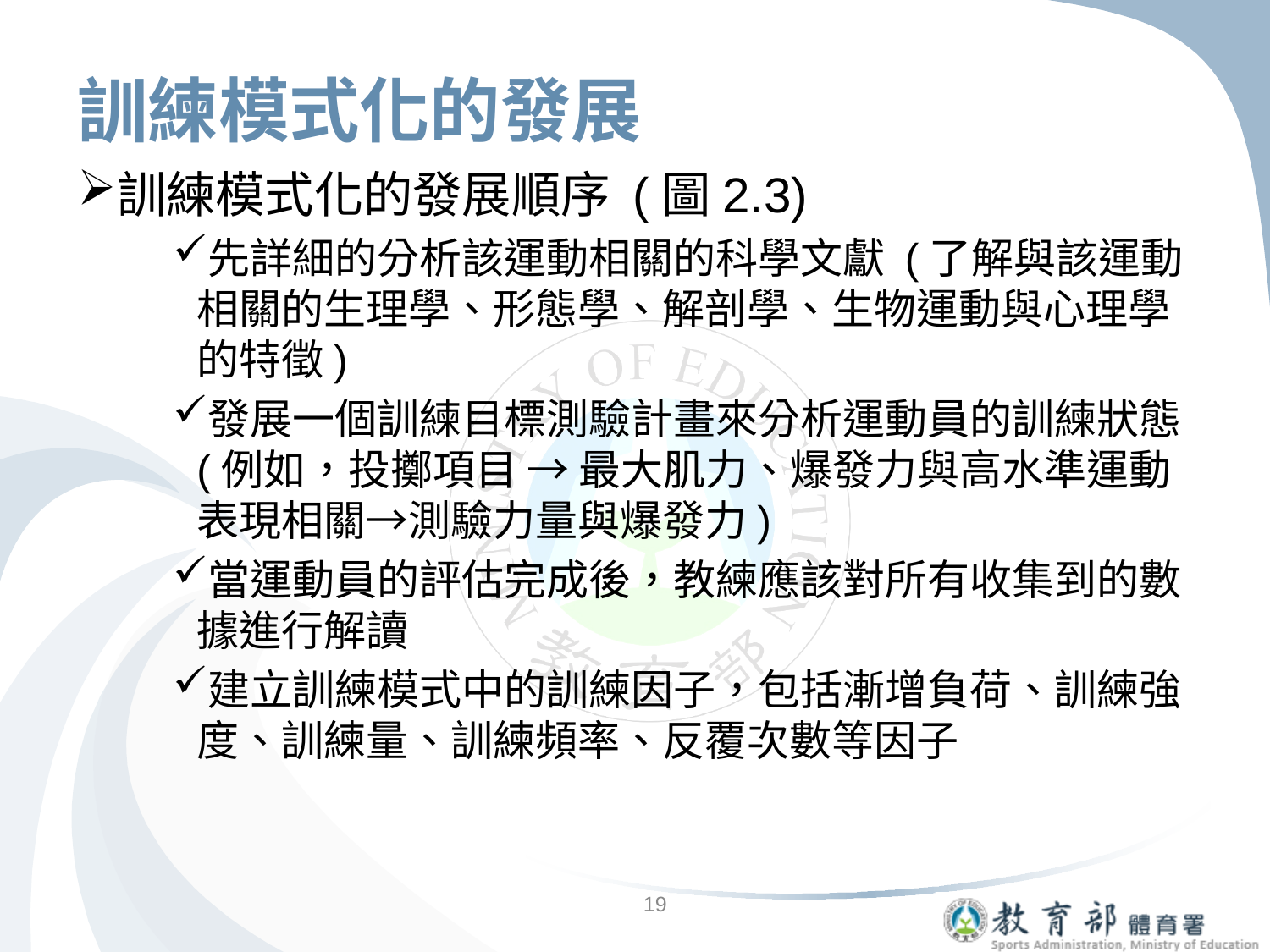

# 訓練模式化的發展
訓練模式化的發展順序 (圖2.3)
先詳細的分析該運動相關的科學文獻 (了解與該運動相關的生理學、形態學、解剖學、生物運動與心理學的特徵)
發展一個訓練目標測驗計畫來分析運動員的訓練狀態 (例如，投擲項目 → 最大肌力、爆發力與高水準運動表現相關→測驗力量與爆發力)
當運動員的評估完成後，教練應該對所有收集到的數據進行解讀
建立訓練模式中的訓練因子，包括漸增負荷、訓練強度、訓練量、訓練頻率、反覆次數等因子
19